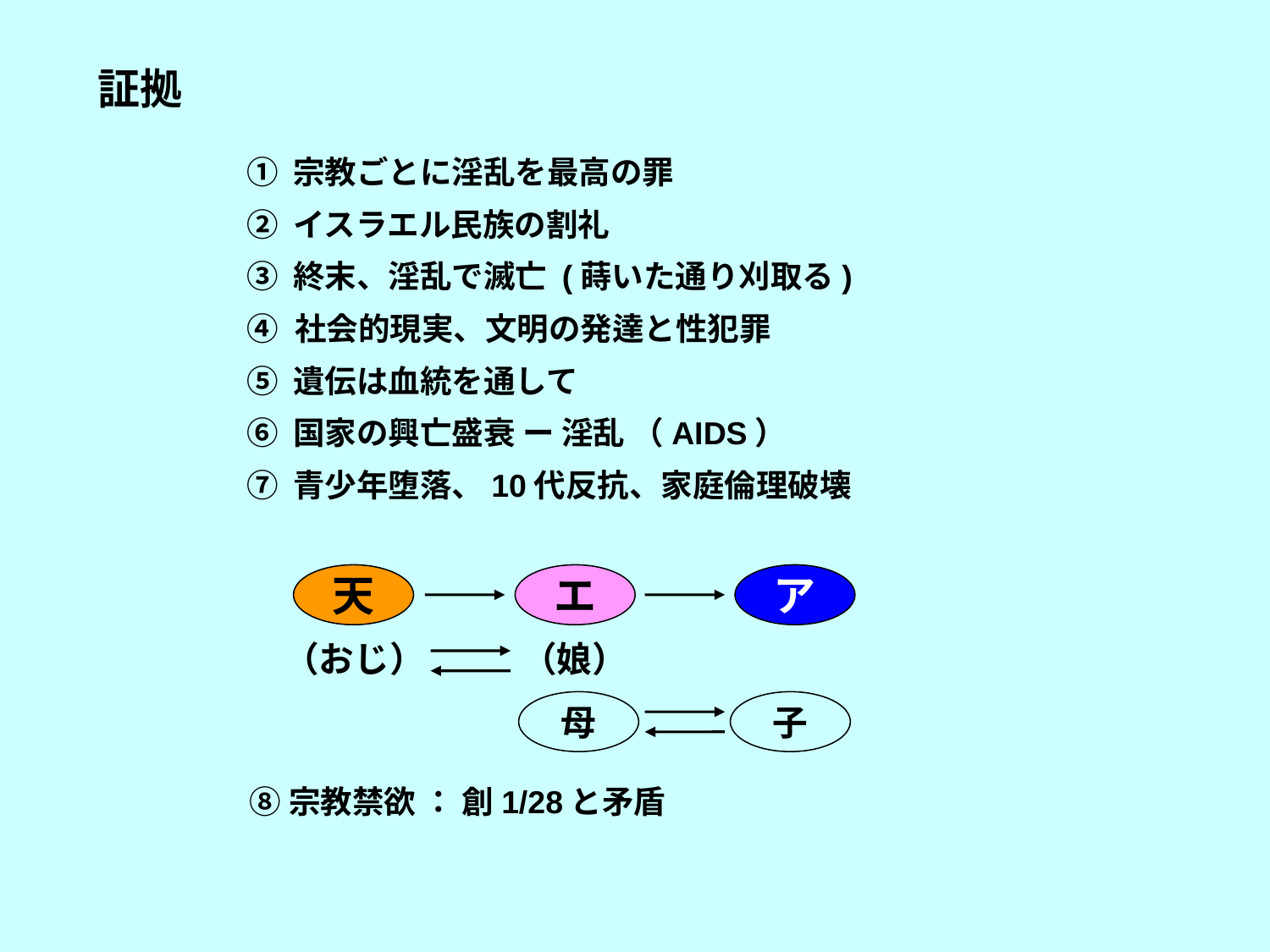

証拠
① 宗教ごとに淫乱を最高の罪
② イスラエル民族の割礼
③ 終末、淫乱で滅亡 (蒔いた通り刈取る)
④ 社会的現実、文明の発達と性犯罪
⑤ 遺伝は血統を通して
⑥ 国家の興亡盛衰 ー 淫乱 （AIDS）
⑦ 青少年堕落、10代反抗、家庭倫理破壊
天
エ
ア

（おじ）
（娘）

母
子

⑧宗教禁欲 ： 創1/28と矛盾